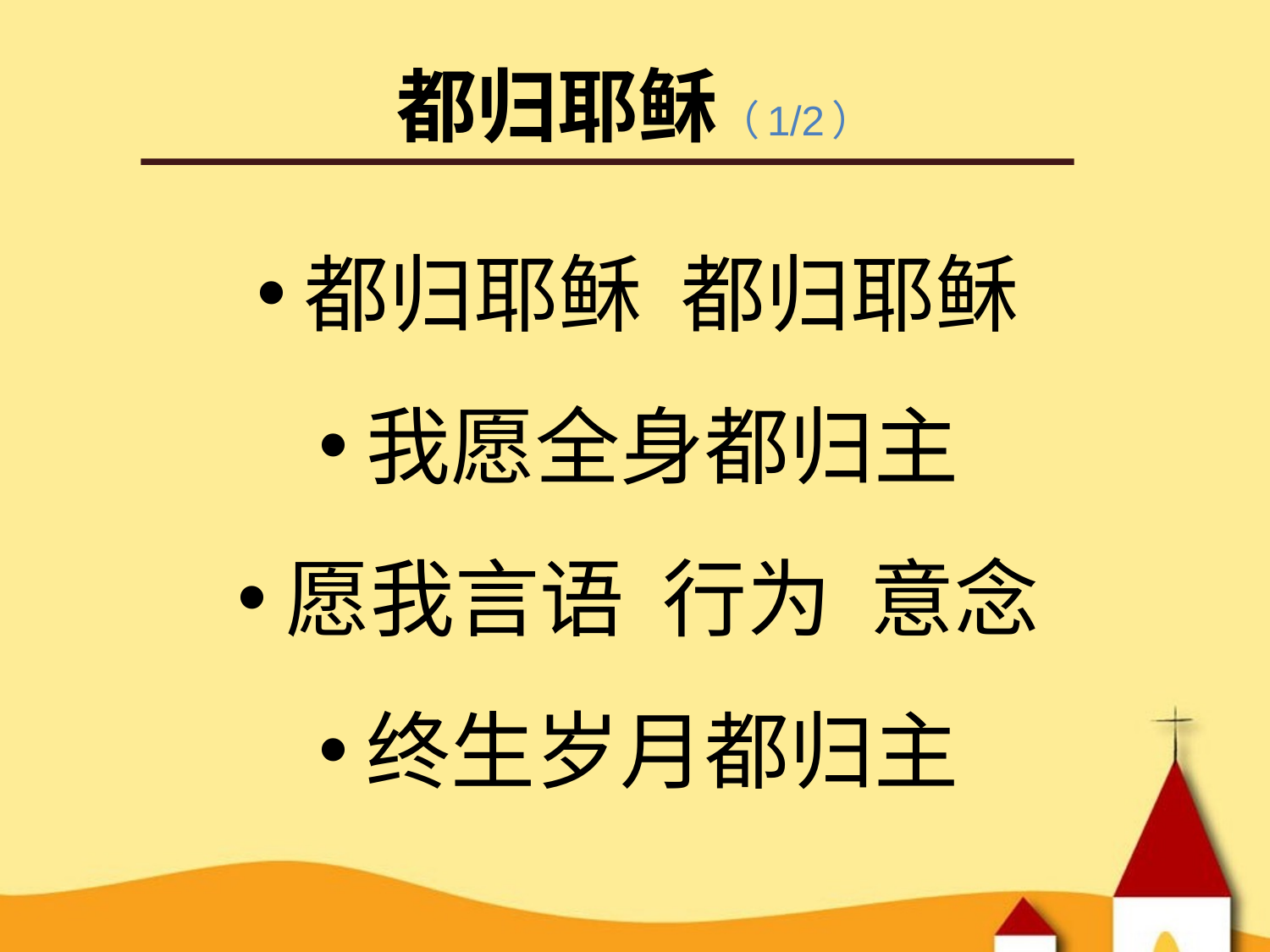

# 都归耶稣（1/2）

都归耶稣  都归耶稣
我愿全身都归主
愿我言语  行为  意念
终生岁月都归主